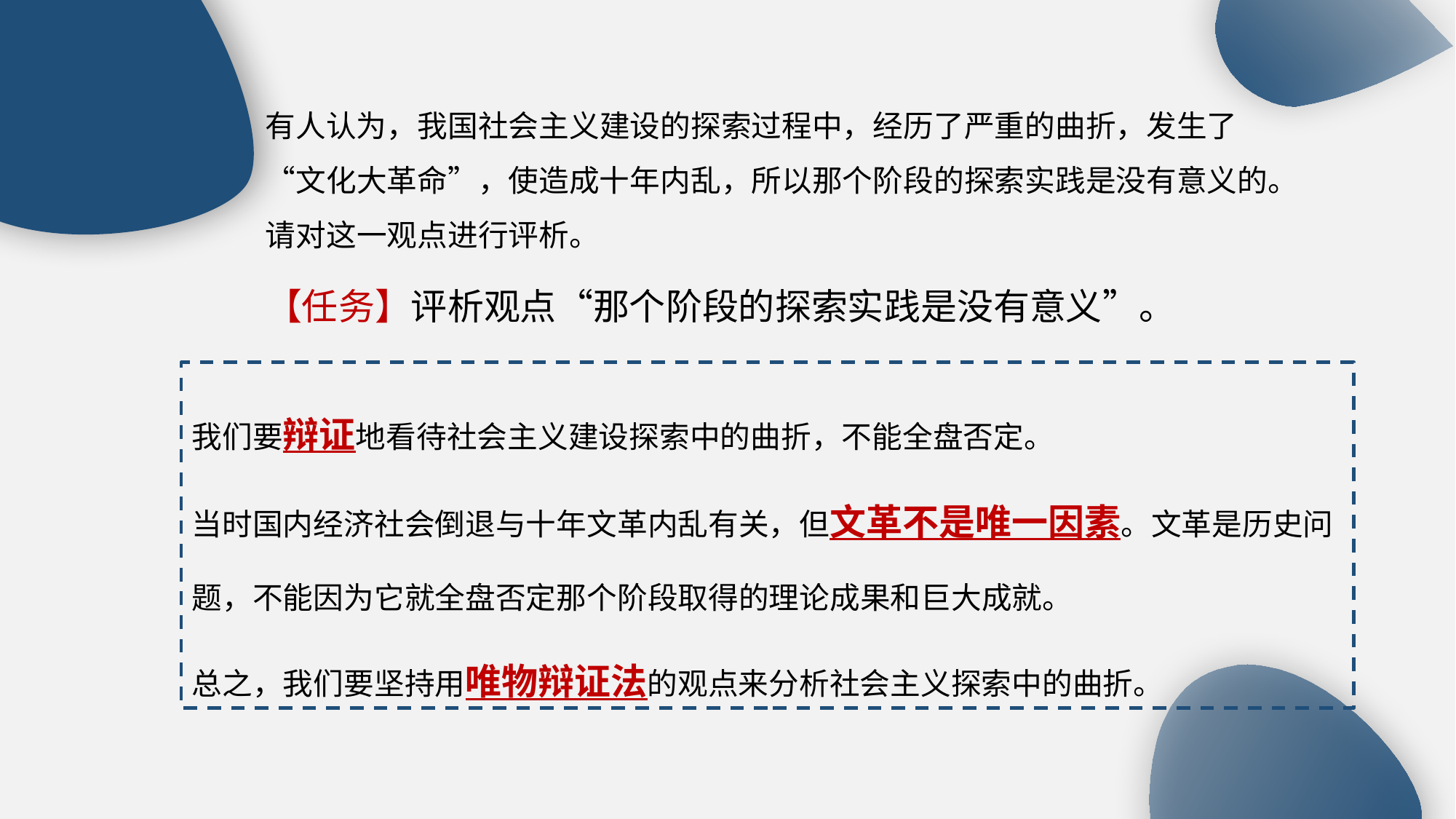

有人认为，我国社会主义建设的探索过程中，经历了严重的曲折，发生了“文化大革命”，使造成十年内乱，所以那个阶段的探索实践是没有意义的。请对这一观点进行评析。
【任务】评析观点“那个阶段的探索实践是没有意义”。
我们要辩证地看待社会主义建设探索中的曲折，不能全盘否定。
当时国内经济社会倒退与十年文革内乱有关，但文革不是唯一因素。文革是历史问题，不能因为它就全盘否定那个阶段取得的理论成果和巨大成就。
总之，我们要坚持用唯物辩证法的观点来分析社会主义探索中的曲折。